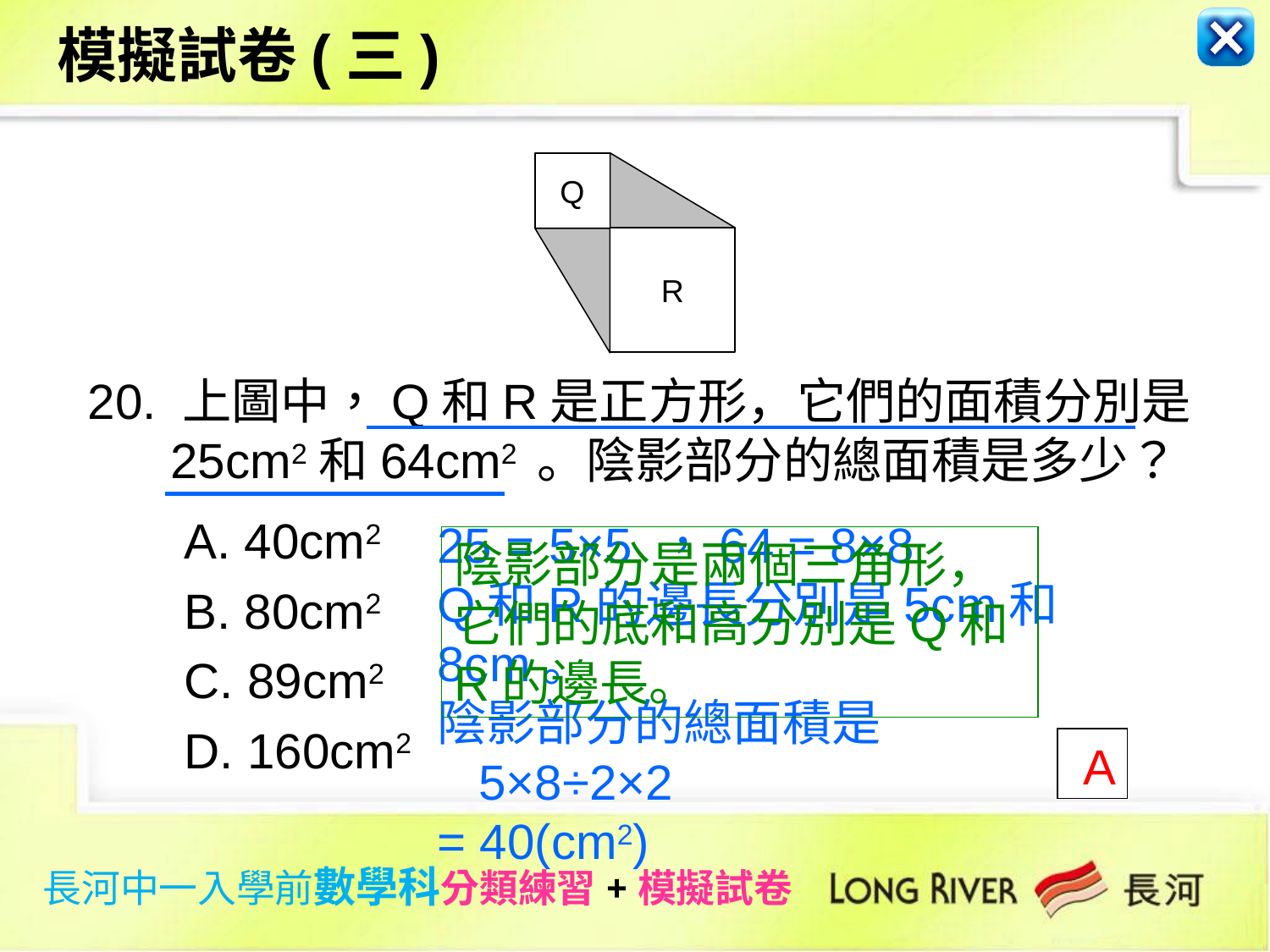

模擬試卷(三)

Q
R

  20. 上圖中，Q和R是正方形，它們的面積分別是
        25cm2和64cm2 。陰影部分的總面積是多少？
         A. 40cm2
         B. 80cm2
         C. 89cm2
         D. 160cm2
25 = 5×5 ，64 = 8×8
Q和R的邊長分別是5cm和8cm。
陰影部分的總面積是
   5×8÷2×2
= 40(cm2)
陰影部分是兩個三角形，它們的底和高分別是Q和R的邊長。

 A